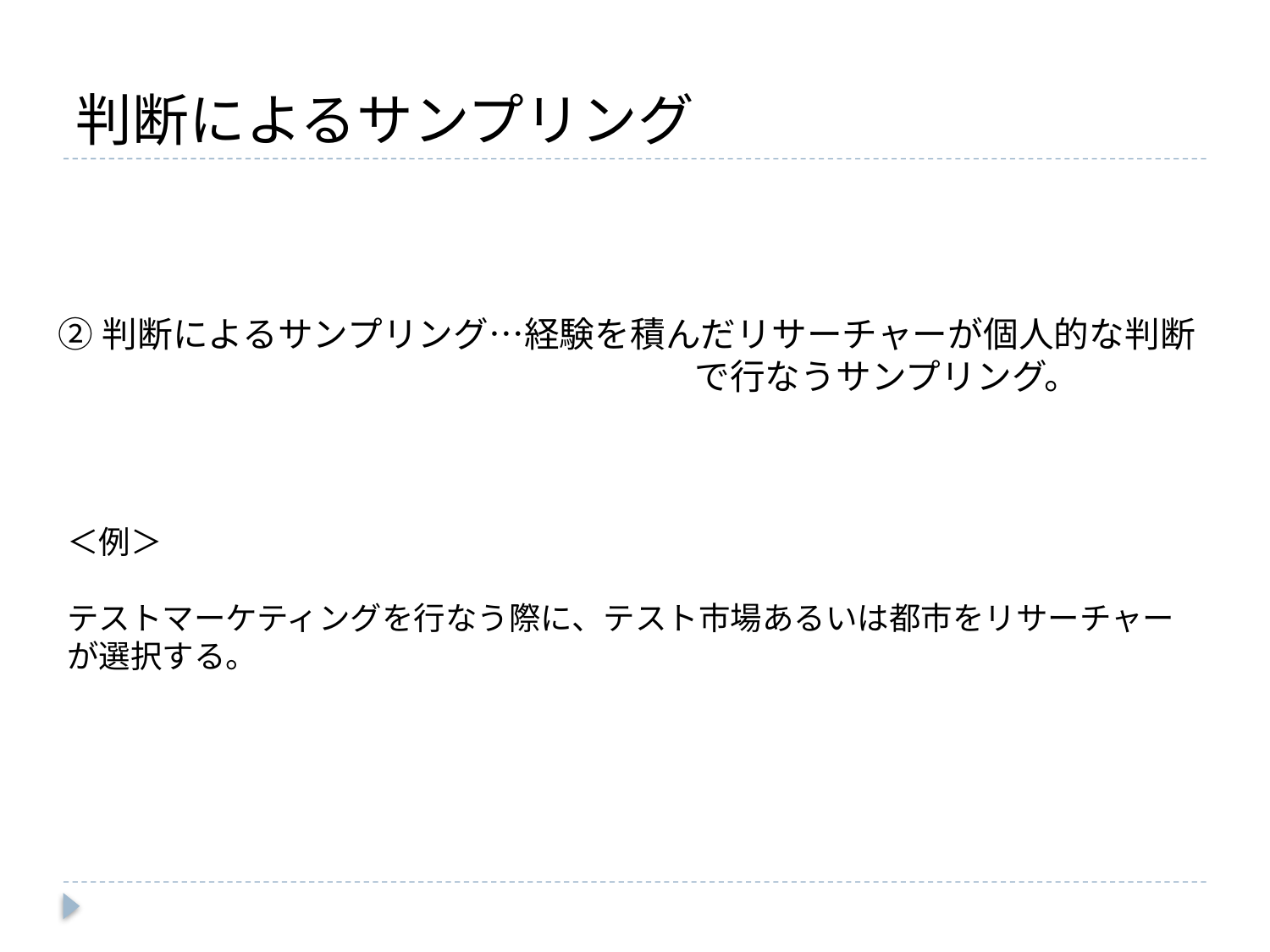

# 判断によるサンプリング
②判断によるサンプリング…経験を積んだリサーチャーが個人的な判断
　　　　　　　　　　　　　　　　　　で行なうサンプリング。
＜例＞

テストマーケティングを行なう際に、テスト市場あるいは都市をリサーチャー
が選択する。